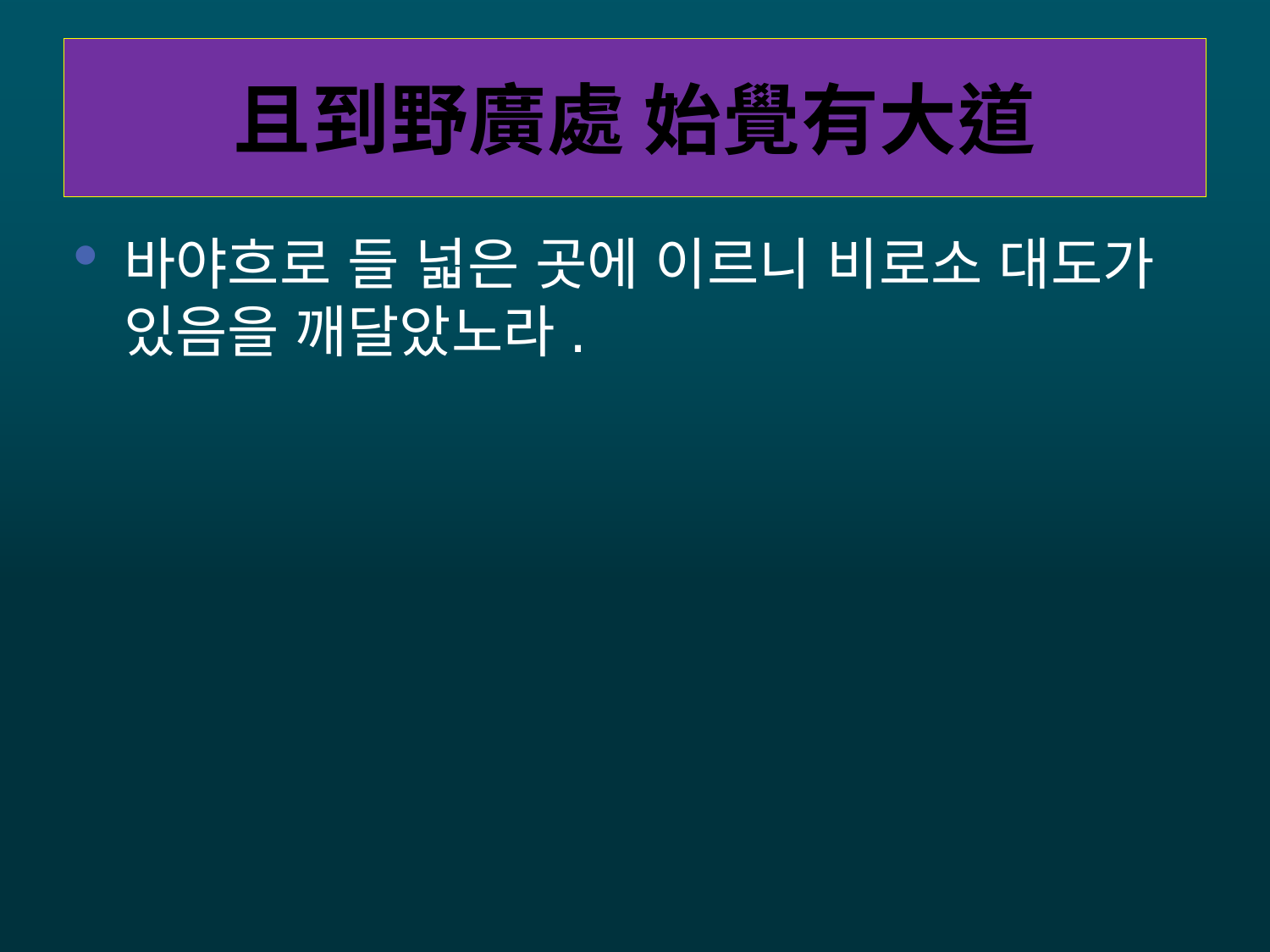

# 且到野廣處 始覺有大道
바야흐로 들 넓은 곳에 이르니 비로소 대도가 있음을 깨달았노라.